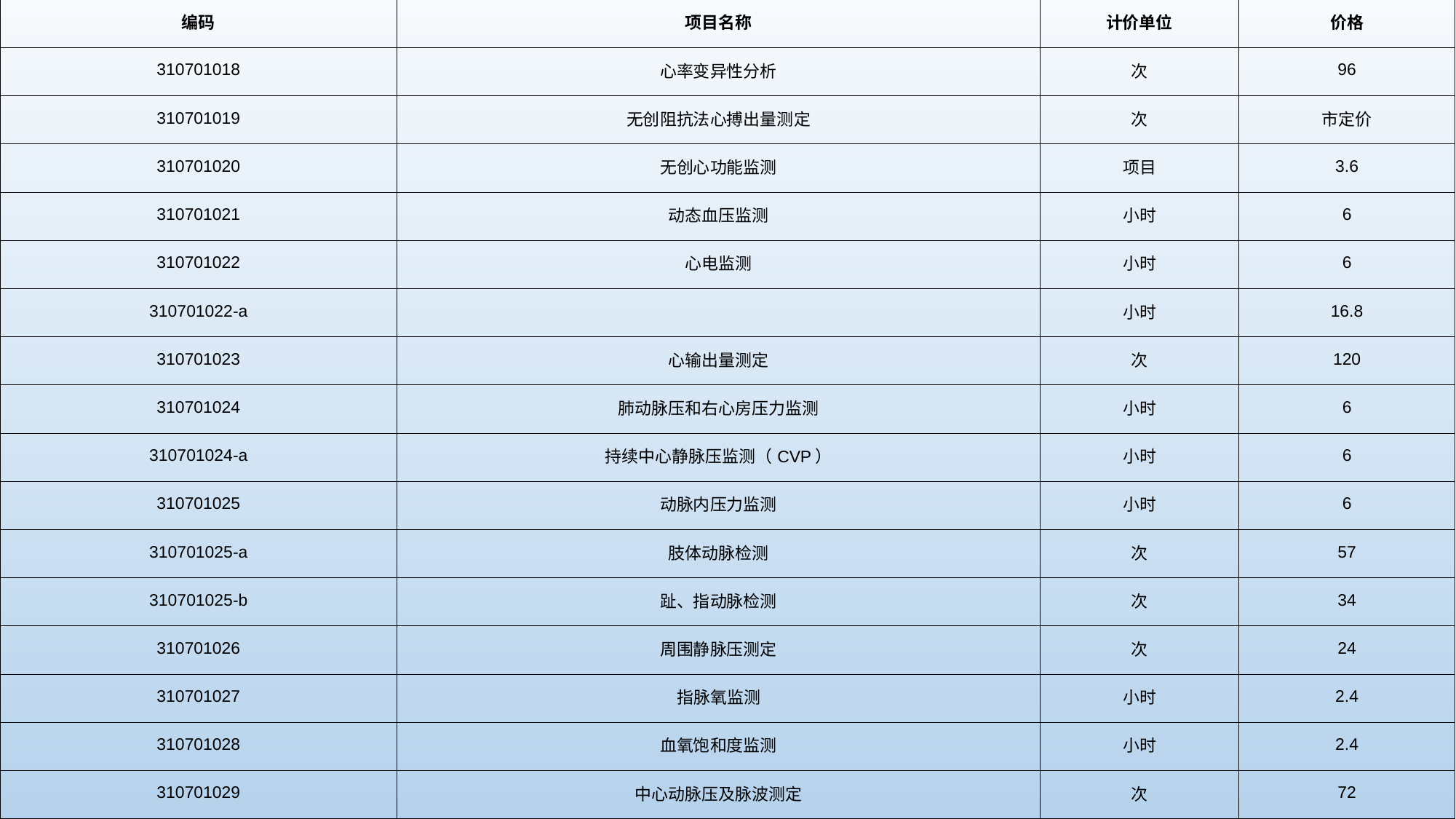

| 编码 | 项目名称 | 计价单位 | 价格 |
| --- | --- | --- | --- |
| 310701018 | 心率变异性分析 | 次 | 96 |
| 310701019 | 无创阻抗法心搏出量测定 | 次 | 市定价 |
| 310701020 | 无创心功能监测 | 项目 | 3.6 |
| 310701021 | 动态血压监测 | 小时 | 6 |
| 310701022 | 心电监测 | 小时 | 6 |
| 310701022-a |  | 小时 | 16.8 |
| 310701023 | 心输出量测定 | 次 | 120 |
| 310701024 | 肺动脉压和右心房压力监测 | 小时 | 6 |
| 310701024-a | 持续中心静脉压监测（CVP） | 小时 | 6 |
| 310701025 | 动脉内压力监测 | 小时 | 6 |
| 310701025-a | 肢体动脉检测 | 次 | 57 |
| 310701025-b | 趾、指动脉检测 | 次 | 34 |
| 310701026 | 周围静脉压测定 | 次 | 24 |
| 310701027 | 指脉氧监测 | 小时 | 2.4 |
| 310701028 | 血氧饱和度监测 | 小时 | 2.4 |
| 310701029 | 中心动脉压及脉波测定 | 次 | 72 |